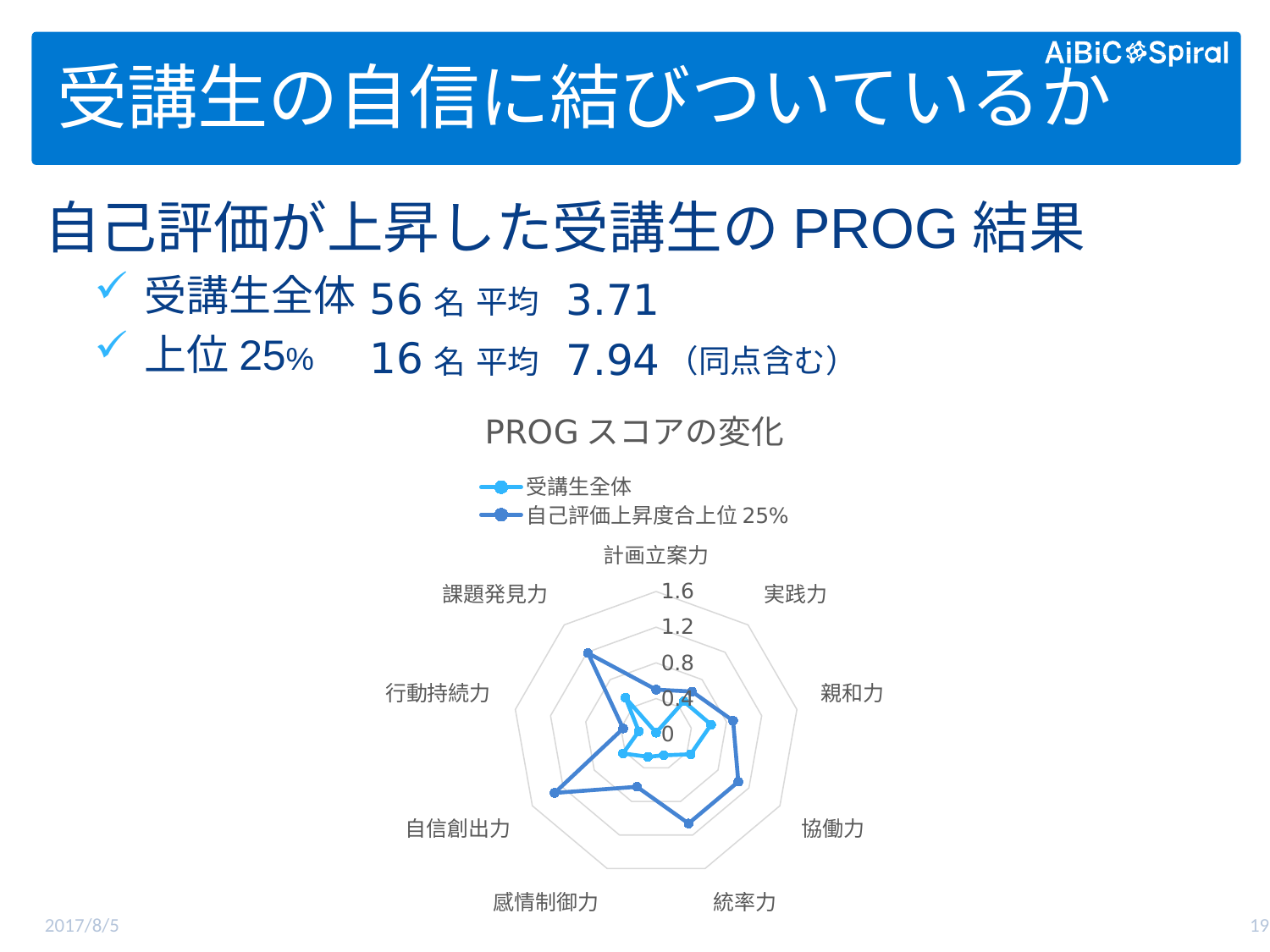

# 受講生の自信に結びついているか
自己評価が上昇した受講生のPROG結果
受講生全体
上位25%
56名
3.71
平均
16名
7.94
（同点含む）
平均

### Chart: PROGスコアの変化

| Category | 受講生全体 | 自己評価上昇度合上位25% |
|---|---|---|
| 計画立案力 | 0.017857142857142856 | 0.5 |
| 実践力 | 0.48214285714285715 | 0.625 |
| 親和力 | 0.625 | 0.875 |
| 協働力 | 0.44642857142857145 | 1.0625 |
| 統率力 | 0.25 | 1.0625 |
| 感情制御力 | 0.26785714285714285 | 0.625 |
| 自信創出力 | 0.42857142857142855 | 1.3125 |
| 行動持続力 | 0.19642857142857142 | 0.375 |
| 課題発見力 | 0.5357142857142857 | 1.1875 |